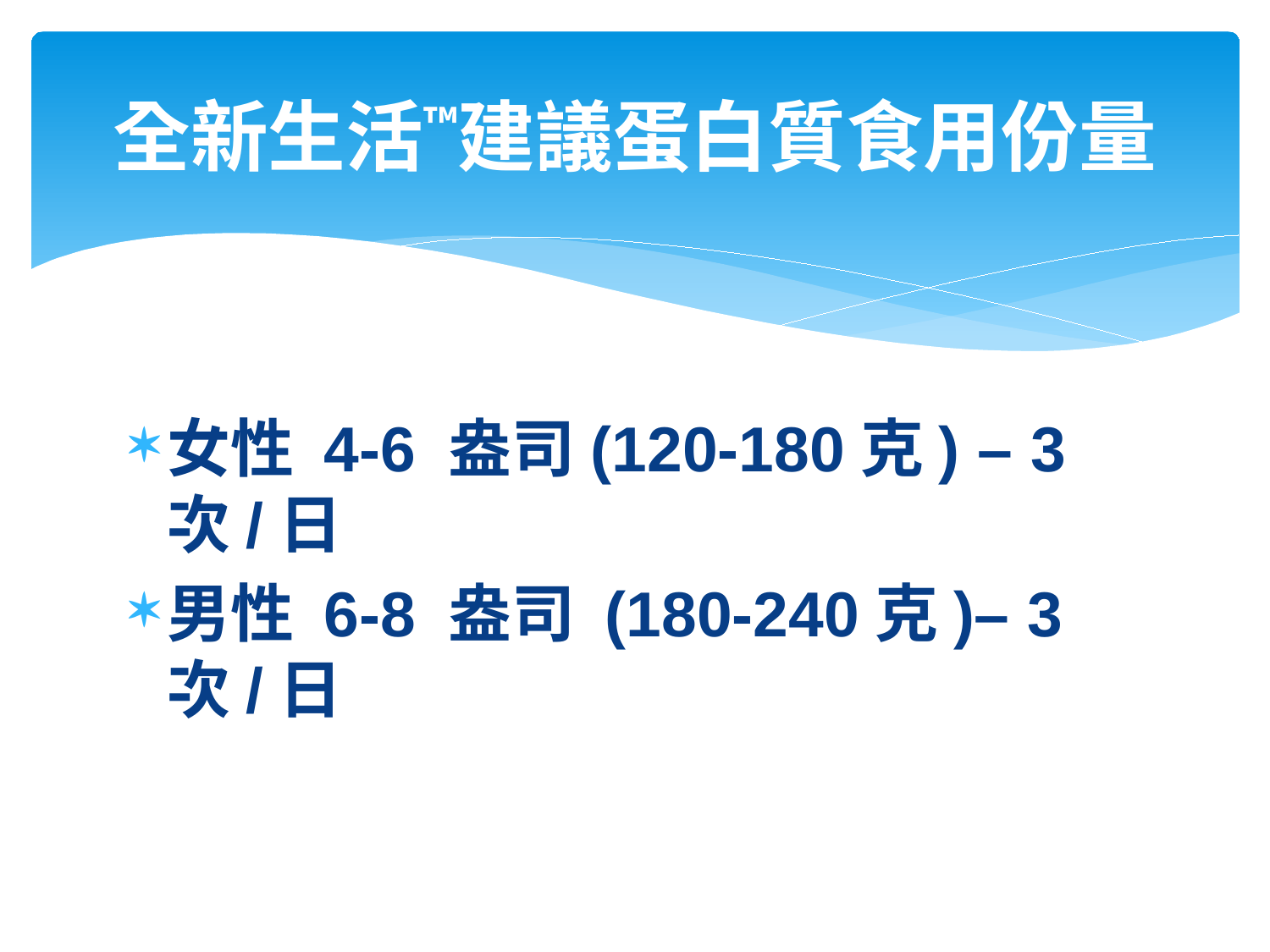

# 全新生活™建議蛋白質食用份量
女性 4-6 盎司(120-180克) – 3次/日
男性 6-8 盎司 (180-240克)– 3次/日